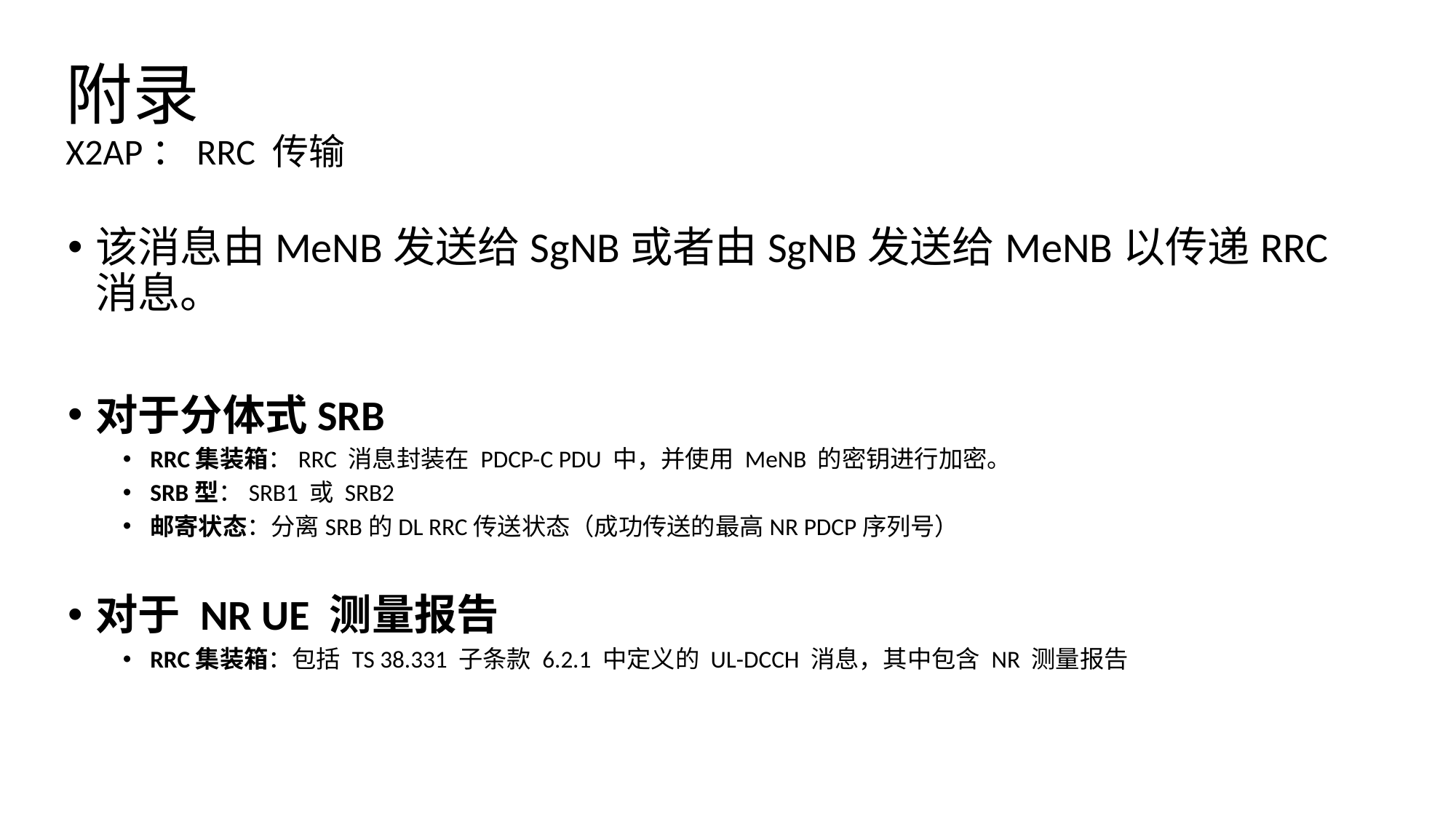

# 附录 X2AP：RRC 传输
该消息由MeNB发送给SgNB或者由SgNB发送给MeNB以传递RRC消息。

对于分体式SRB
RRC集装箱：RRC 消息封装在 PDCP-C PDU 中，并使用 MeNB 的密钥进行加密。
SRB型：SRB1 或 SRB2
邮寄状态：分离SRB的DL RRC传送状态（成功传送的最高NR PDCP序列号）

对于 NR UE 测量报告
RRC集装箱：包括 TS 38.331 子条款 6.2.1 中定义的 UL-DCCH 消息，其中包含 NR 测量报告